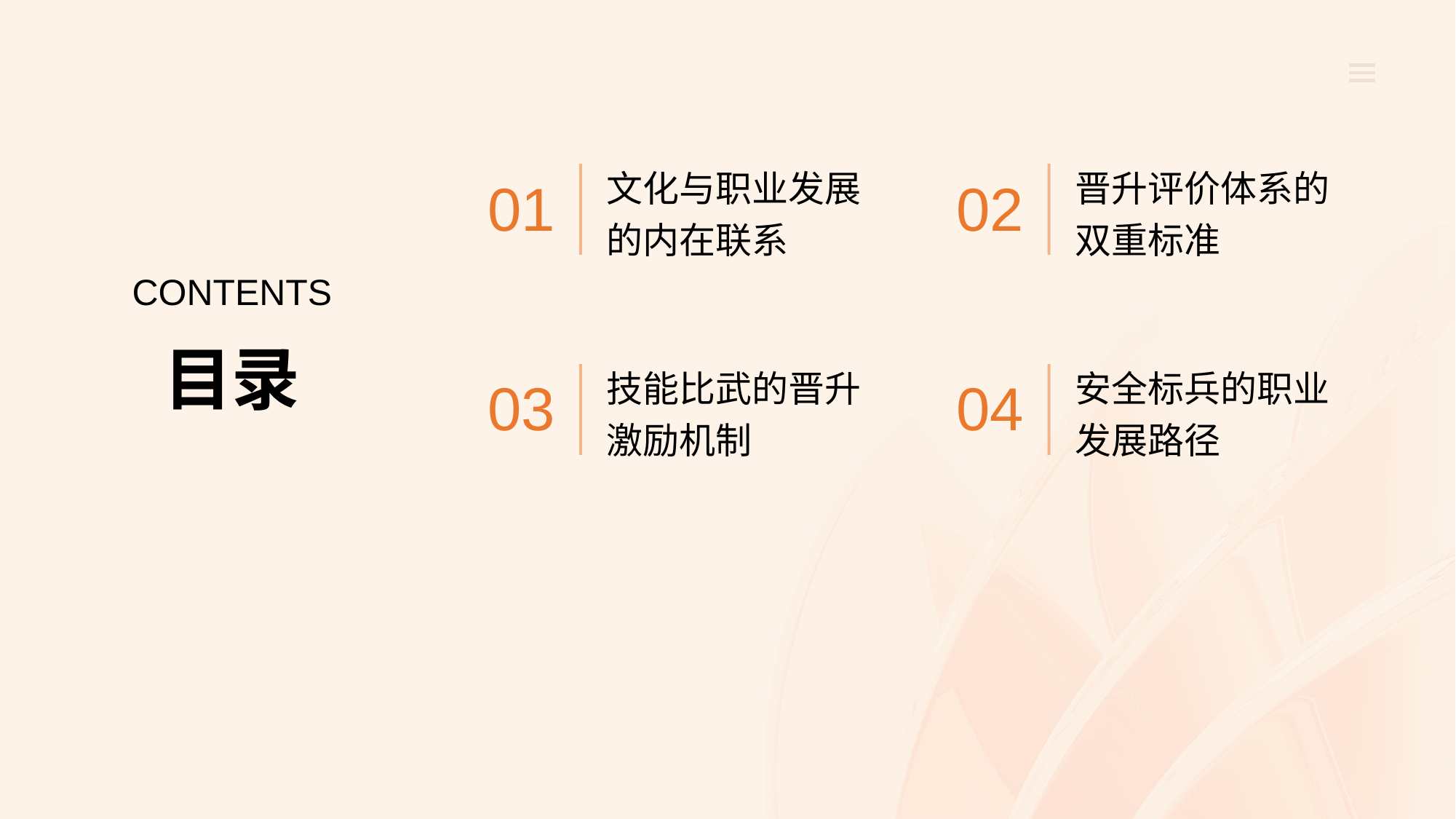

文化与职业发展的内在联系
晋升评价体系的双重标准

01
02
CONTENTS
目录
技能比武的晋升激励机制
安全标兵的职业发展路径

03
04